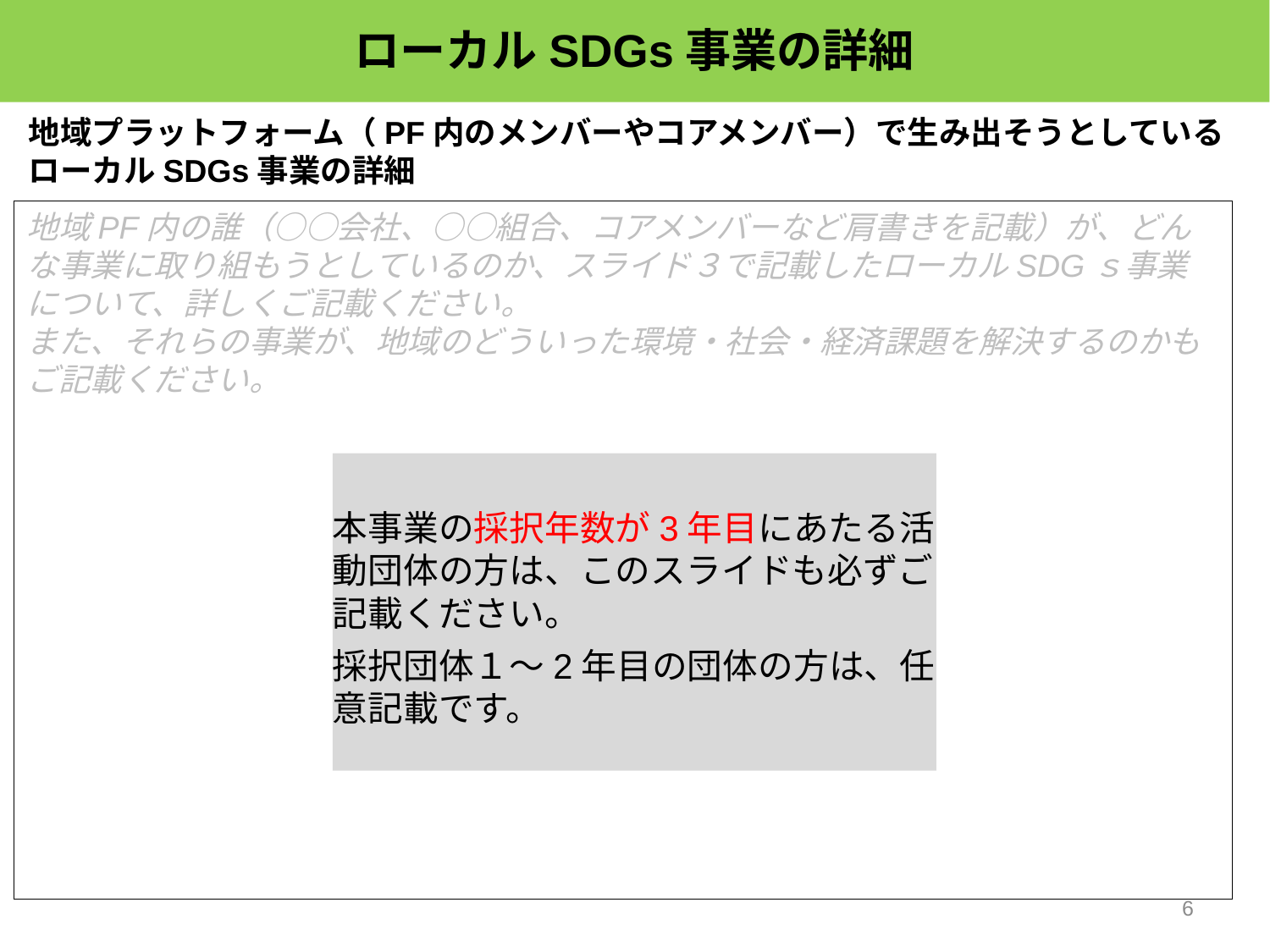

ローカルSDGs事業の詳細
地域プラットフォーム（PF内のメンバーやコアメンバー）で生み出そうとしているローカルSDGs事業の詳細
地域PF内の誰（○○会社、○○組合、コアメンバーなど肩書きを記載）が、どんな事業に取り組もうとしているのか、スライド３で記載したローカルSDGｓ事業について、詳しくご記載ください。
また、それらの事業が、地域のどういった環境・社会・経済課題を解決するのかもご記載ください。

本事業の採択年数が3年目にあたる活動団体の方は、このスライドも必ずご記載ください。
採択団体１～2年目の団体の方は、任意記載です。

6